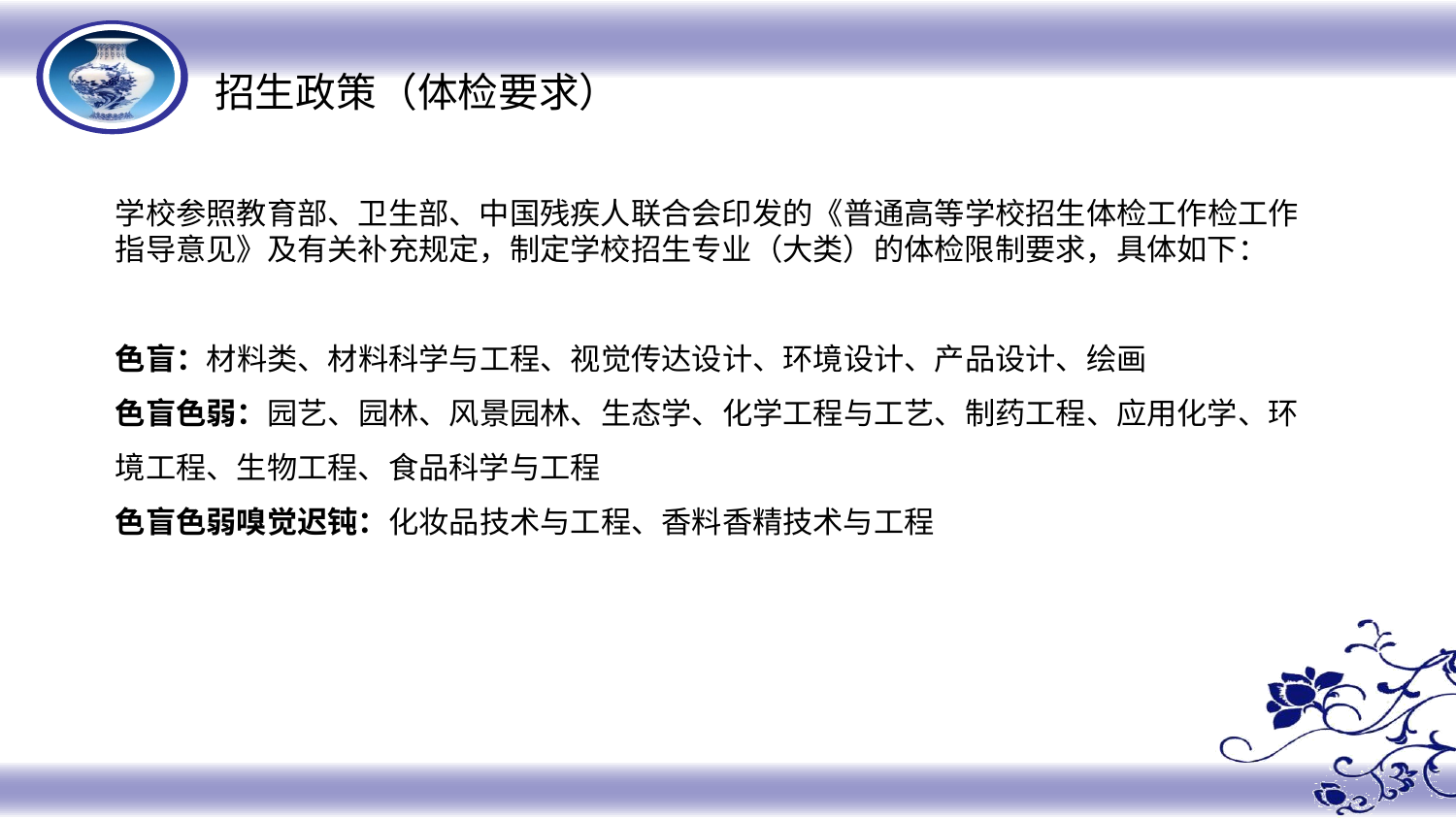

招生政策（体检要求）
学校参照教育部、卫生部、中国残疾人联合会印发的《普通高等学校招生体检工作检工作指导意见》及有关补充规定，制定学校招生专业（大类）的体检限制要求，具体如下：

色盲：材料类、材料科学与工程、视觉传达设计、环境设计、产品设计、绘画
色盲色弱：园艺、园林、风景园林、生态学、化学工程与工艺、制药工程、应用化学、环境工程、生物工程、食品科学与工程
色盲色弱嗅觉迟钝：化妆品技术与工程、香料香精技术与工程